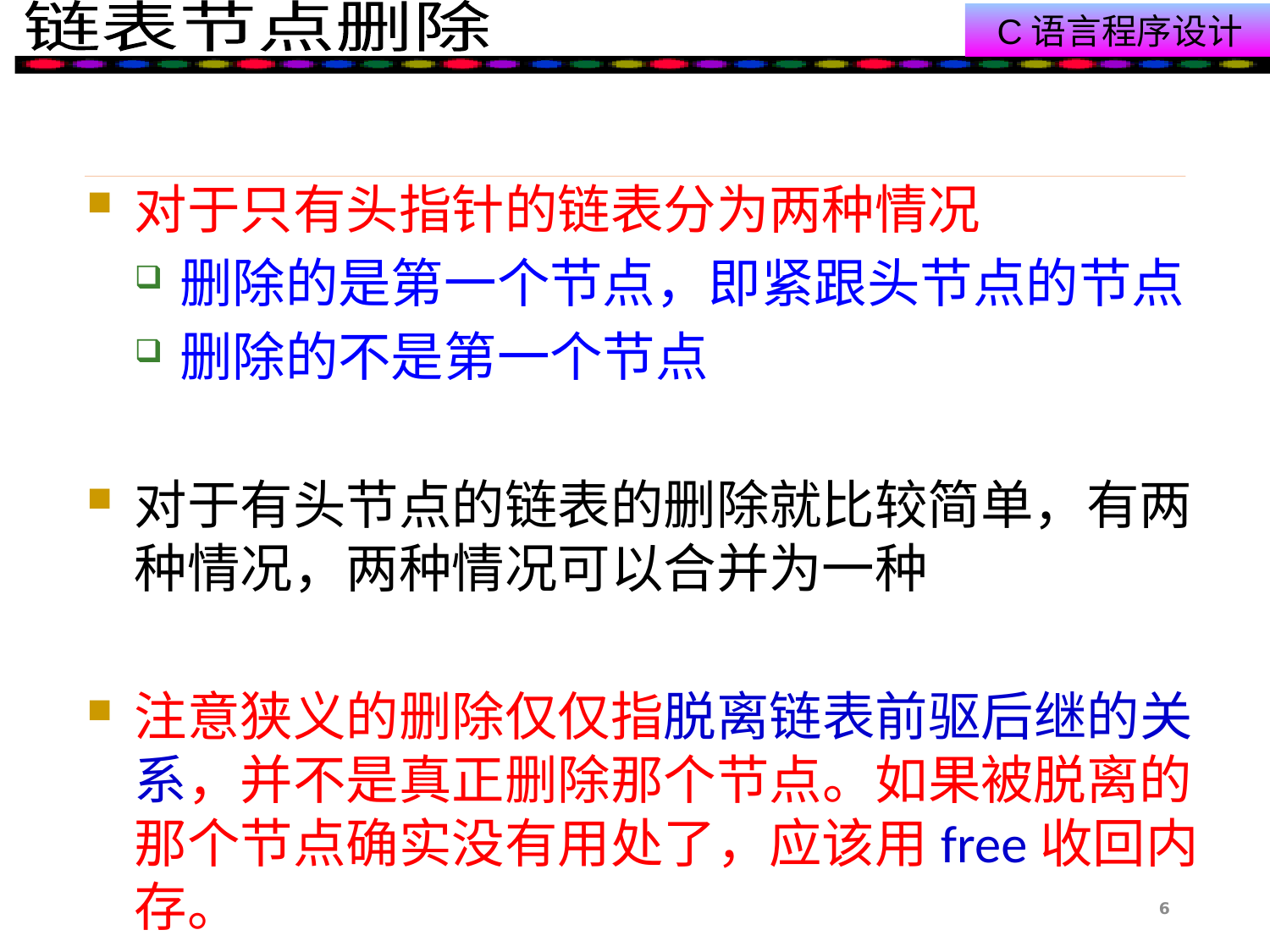

对于只有头指针的链表分为两种情况
删除的是第一个节点，即紧跟头节点的节点
删除的不是第一个节点

对于有头节点的链表的删除就比较简单，有两种情况，两种情况可以合并为一种

注意狭义的删除仅仅指脱离链表前驱后继的关系，并不是真正删除那个节点。如果被脱离的那个节点确实没有用处了，应该用free收回内存。

6